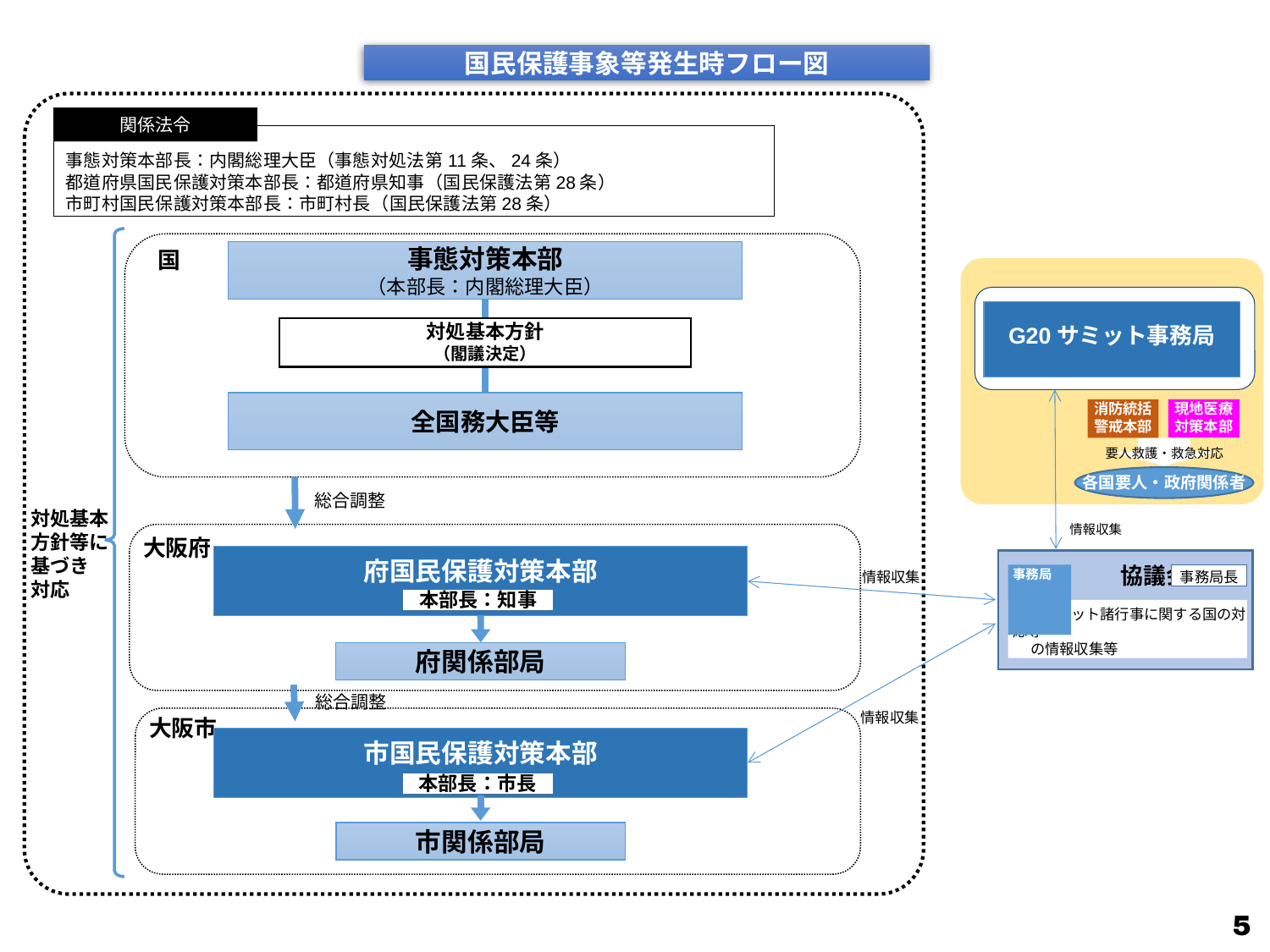

国民保護事象等発生時フロー図

関係法令

事態対策本部長：内閣総理大臣（事態対処法第11条、24条）
都道府県国民保護対策本部長：都道府県知事（国民保護法第28条）
市町村国民保護対策本部長：市町村長（国民保護法第28条）

国
事態対策本部
（本部長：内閣総理大臣）

G20サミット事務局
対処基本方針
（閣議決定）
全国務大臣等
消防統括
警戒本部
現地医療
対策本部
要人救護・救急対応

各国要人・政府関係者

総合調整
対処基本
方針等に
基づき
対応
情報収集

大阪府
府国民保護対策本部

　　　　 協議会
情報収集
事務局長
本部長：知事
事務局
　・サミット諸行事に関する国の対応等
　 の情報収集等
府関係部局
総合調整
情報収集
大阪市

市国民保護対策本部

本部長：市長
市関係部局
5